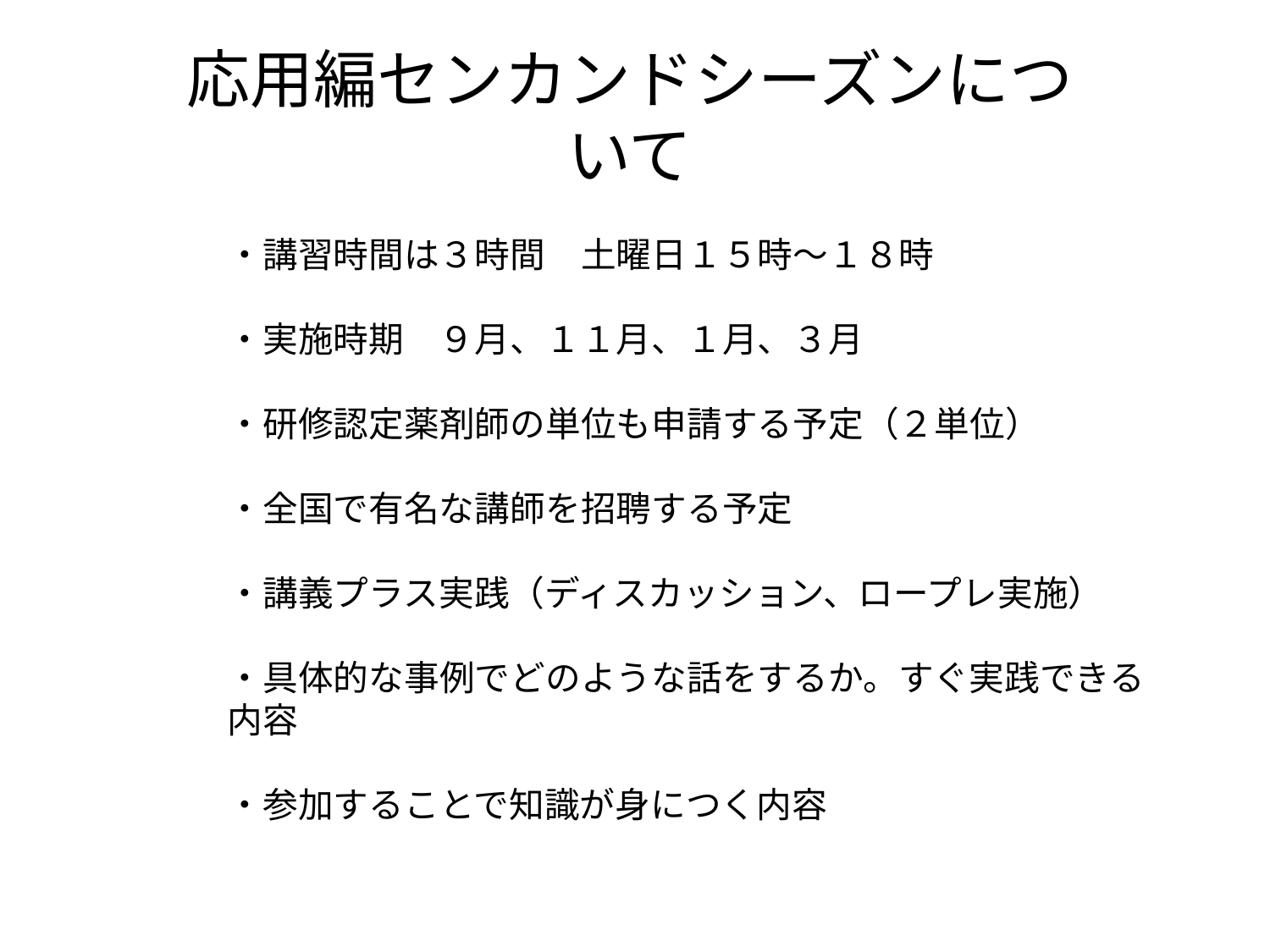

# 応用編センカンドシーズンについて
・講習時間は３時間　土曜日１５時〜１８時

・実施時期　９月、１１月、１月、３月

・研修認定薬剤師の単位も申請する予定（２単位）

・全国で有名な講師を招聘する予定

・講義プラス実践（ディスカッション、ロープレ実施）

・具体的な事例でどのような話をするか。すぐ実践できる内容

・参加することで知識が身につく内容